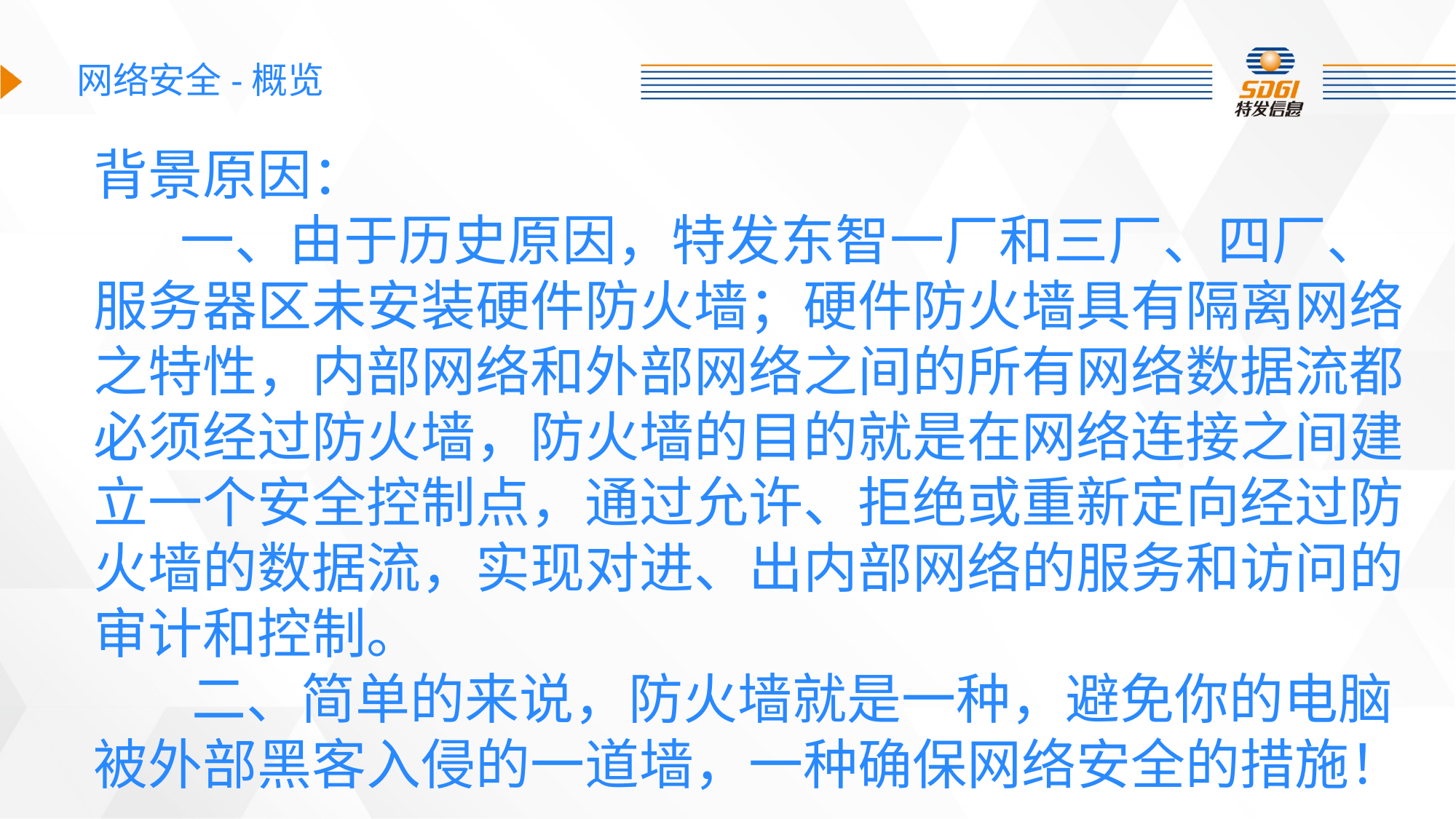

# 网络安全-概览

背景原因：
      一、由于历史原因，特发东智一厂和三厂、四厂、服务器区未安装硬件防火墙；硬件防火墙具有隔离网络之特性，内部网络和外部网络之间的所有网络数据流都必须经过防火墙，防火墙的目的就是在网络连接之间建立一个安全控制点，通过允许、拒绝或重新定向经过防火墙的数据流，实现对进、出内部网络的服务和访问的审计和控制。
       二、简单的来说，防火墙就是一种，避免你的电脑被外部黑客入侵的一道墙，一种确保网络安全的措施！